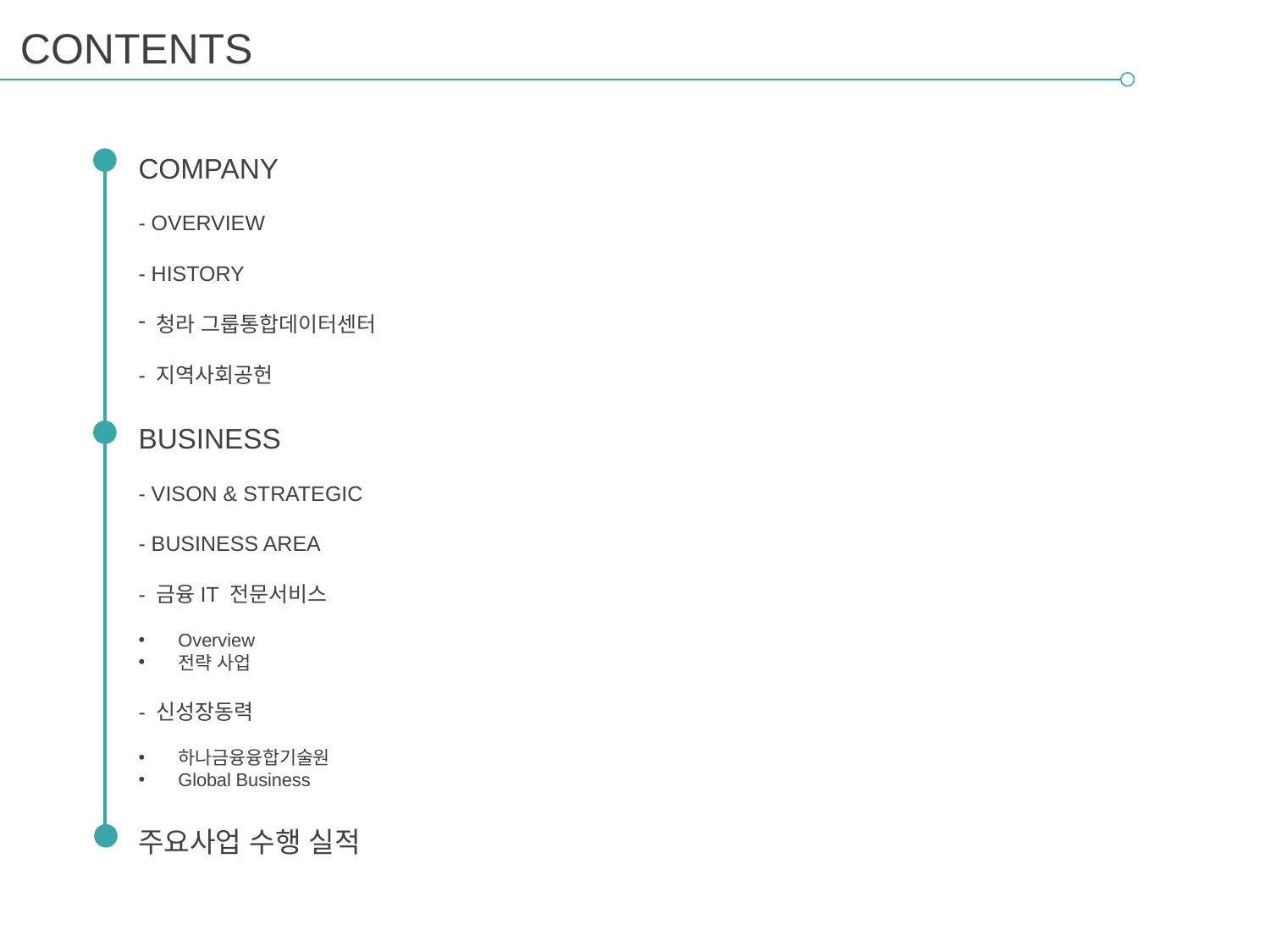

CONTENTS

COMPANY
- OVERVIEW
- HISTORY
 청라 그룹통합데이터센터
- 지역사회공헌
BUSINESS
- VISON & STRATEGIC
- BUSINESS AREA
- 금융IT 전문서비스
Overview
전략 사업
- 신성장동력
하나금융융합기술원
Global Business
주요사업 수행 실적